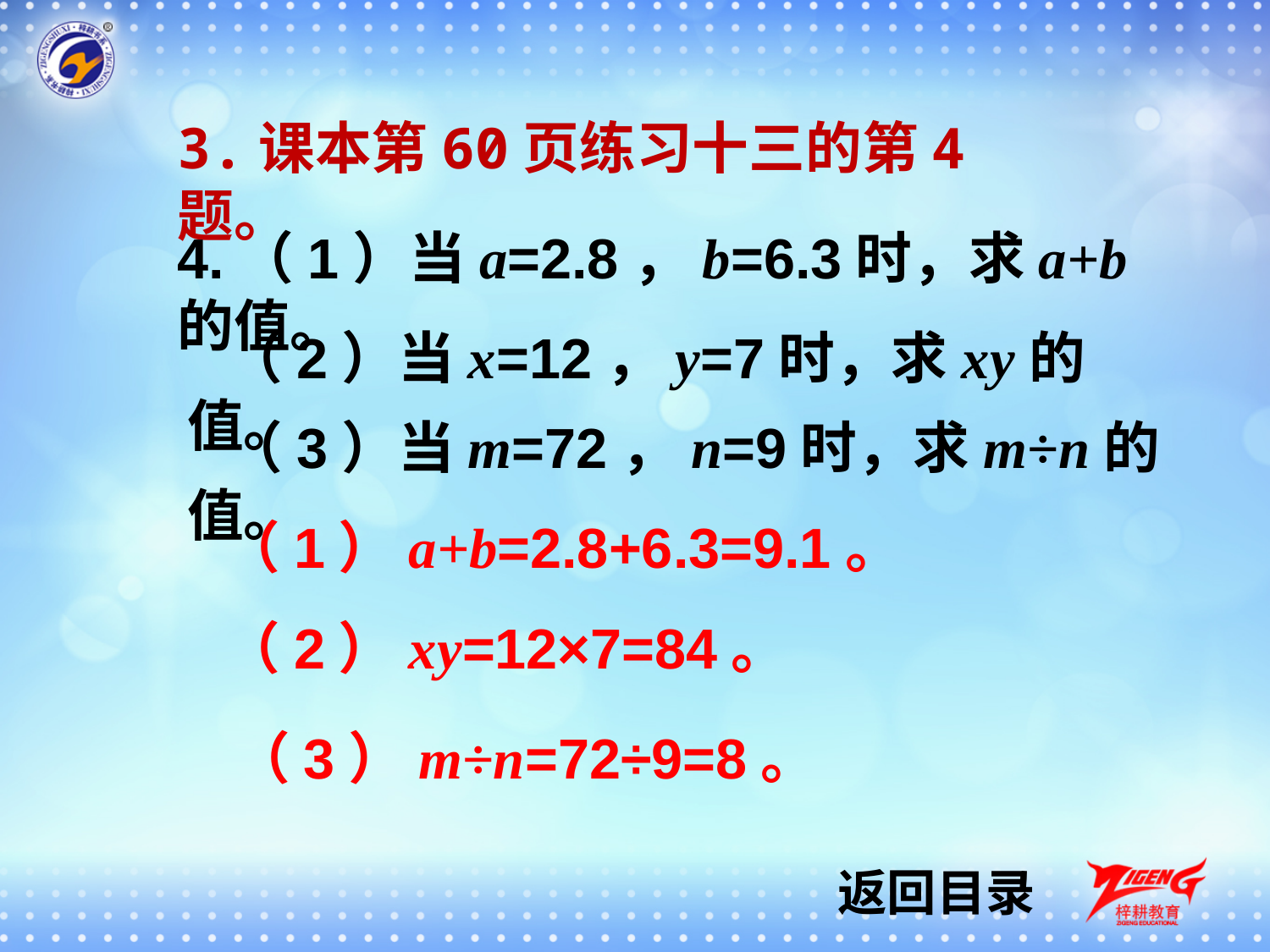

3.课本第60页练习十三的第4题。
4.（1）当a=2.8，b=6.3时，求a+b的值。
  （2）当x=12，y=7时，求xy的值。
  （3）当m=72，n=9时，求m÷n的值。
 （1）a+b=2.8+6.3=9.1。
 （2）xy=12×7=84。
 （3）m÷n=72÷9=8。

返回目录